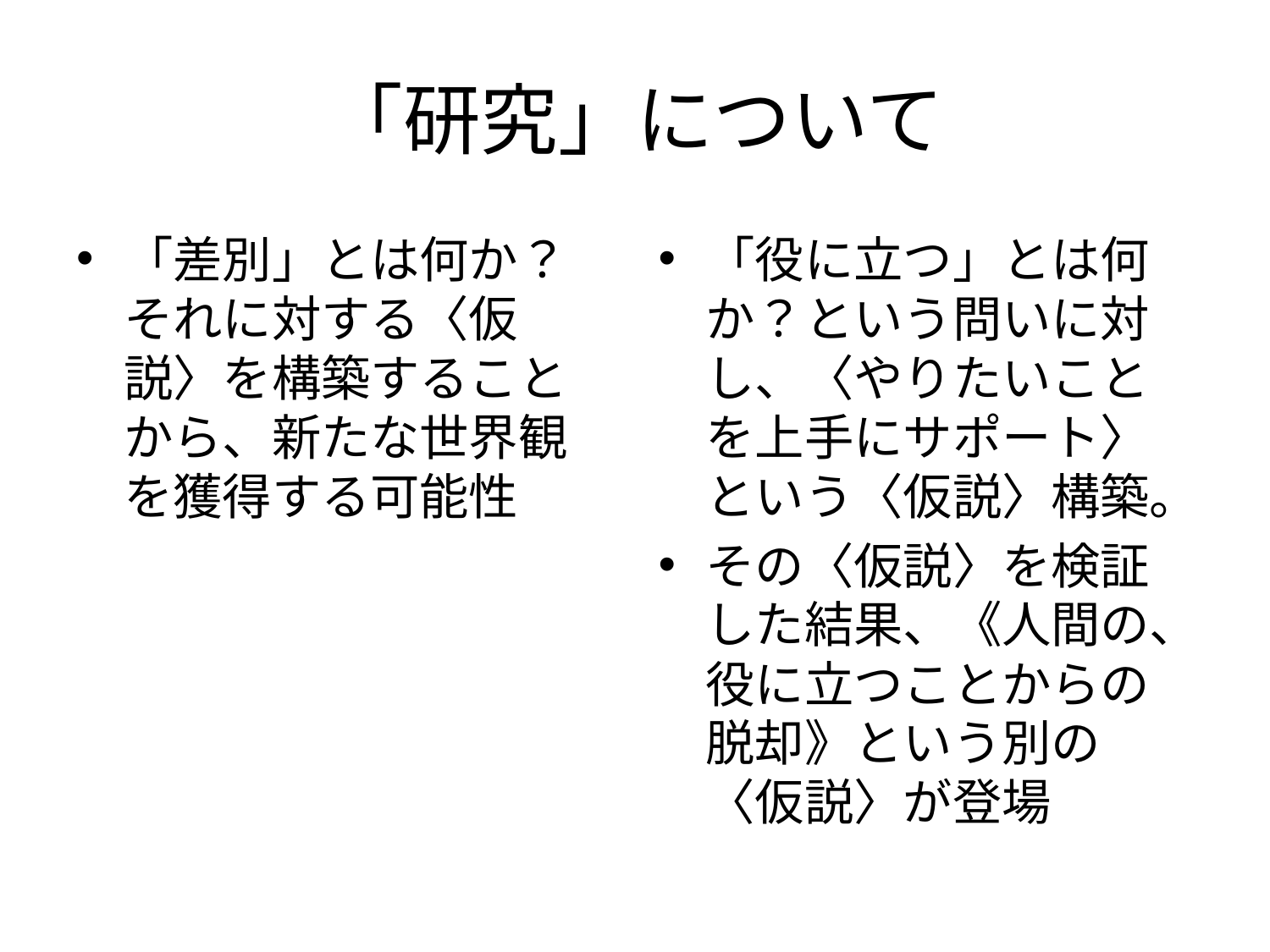

# 「研究」について
「差別」とは何か？それに対する〈仮説〉を構築することから、新たな世界観を獲得する可能性
「役に立つ」とは何か？という問いに対し、〈やりたいことを上手にサポート〉という〈仮説〉構築。
その〈仮説〉を検証した結果、《人間の、役に立つことからの脱却》という別の〈仮説〉が登場